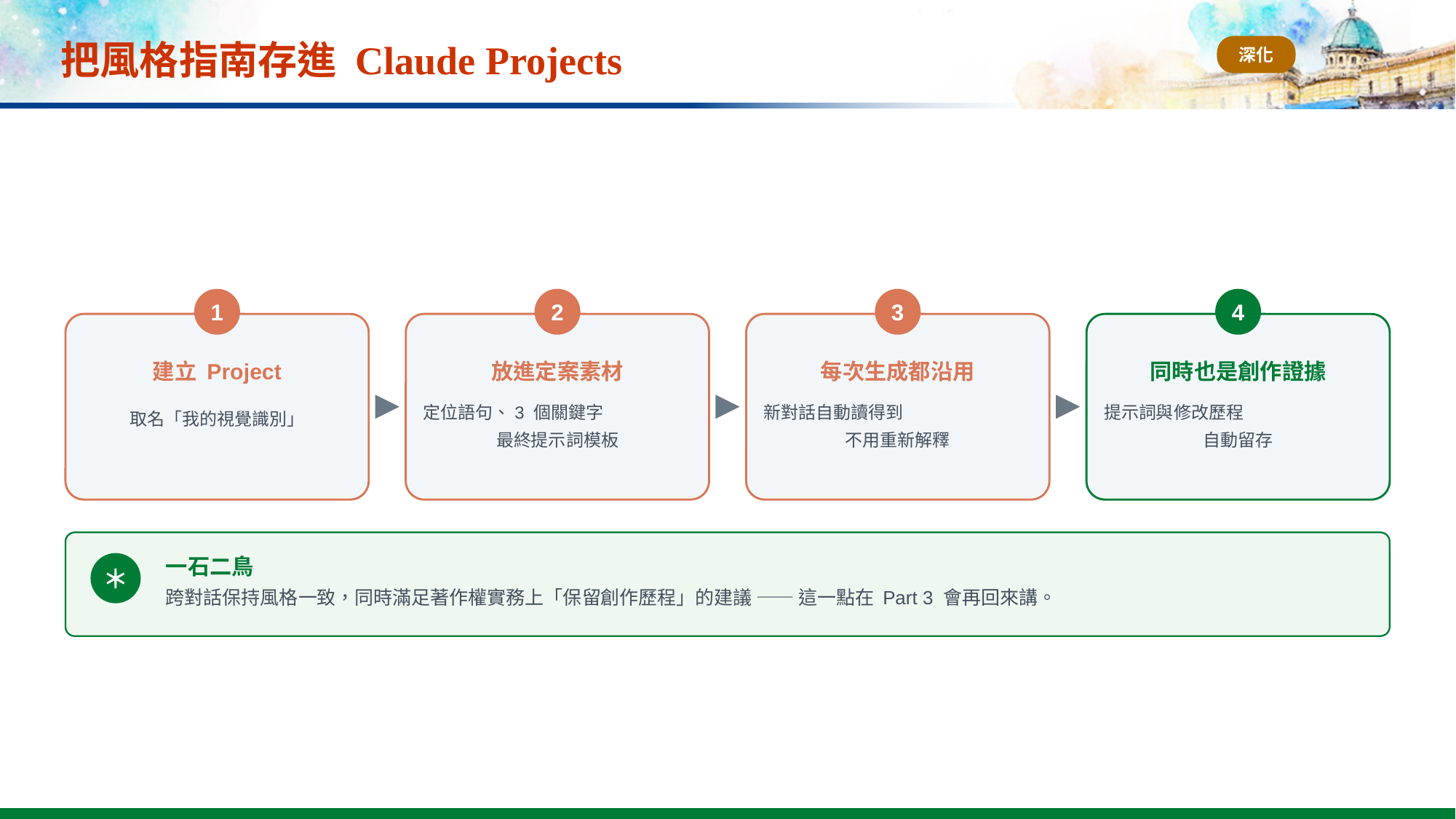

# 把風格指南存進 Claude Projects
深化
1
2
3
4

建立 Project
放進定案素材
每次生成都沿用
同時也是創作證據

取名「我的視覺識別」
定位語句、3 個關鍵字
最終提示詞模板
新對話自動讀得到
不用重新解釋
提示詞與修改歷程
自動留存

一石二鳥
＊
跨對話保持風格一致，同時滿足著作權實務上「保留創作歷程」的建議 —— 這一點在 Part 3 會再回來講。